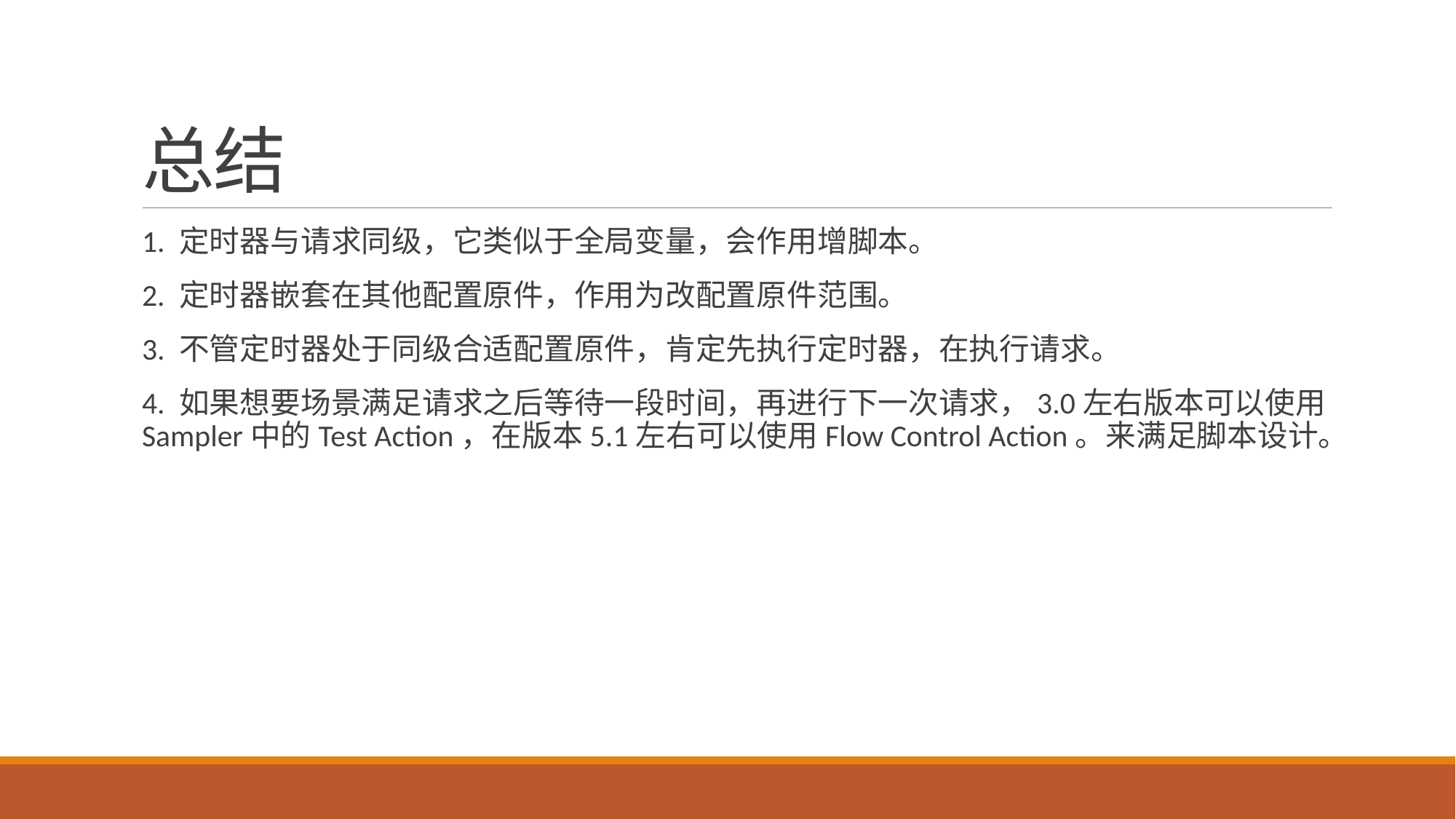

# 总结
1. 定时器与请求同级，它类似于全局变量，会作用增脚本。
2. 定时器嵌套在其他配置原件，作用为改配置原件范围。
3. 不管定时器处于同级合适配置原件，肯定先执行定时器，在执行请求。
4. 如果想要场景满足请求之后等待一段时间，再进行下一次请求，3.0左右版本可以使用Sampler中的Test Action，在版本5.1左右可以使用Flow Control Action。来满足脚本设计。